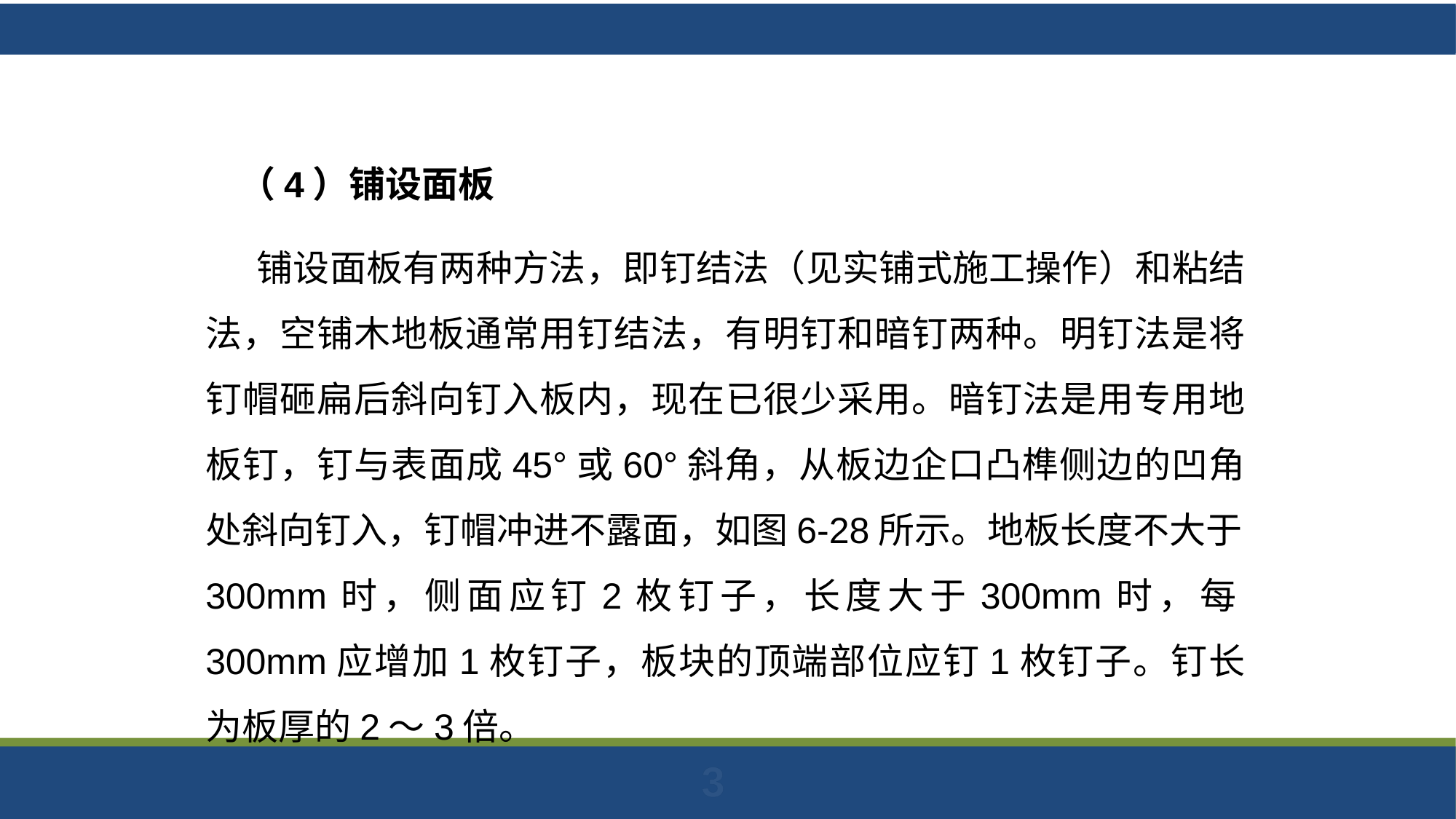

（4）铺设面板
     铺设面板有两种方法，即钉结法（见实铺式施工操作）和粘结法，空铺木地板通常用钉结法，有明钉和暗钉两种。明钉法是将钉帽砸扁后斜向钉入板内，现在已很少采用。暗钉法是用专用地板钉，钉与表面成45°或60°斜角，从板边企口凸榫侧边的凹角处斜向钉入，钉帽冲进不露面，如图6-28所示。地板长度不大于300mm时，侧面应钉2枚钉子，长度大于300mm时，每300mm应增加1枚钉子，板块的顶端部位应钉1枚钉子。钉长为板厚的2～3倍。

3